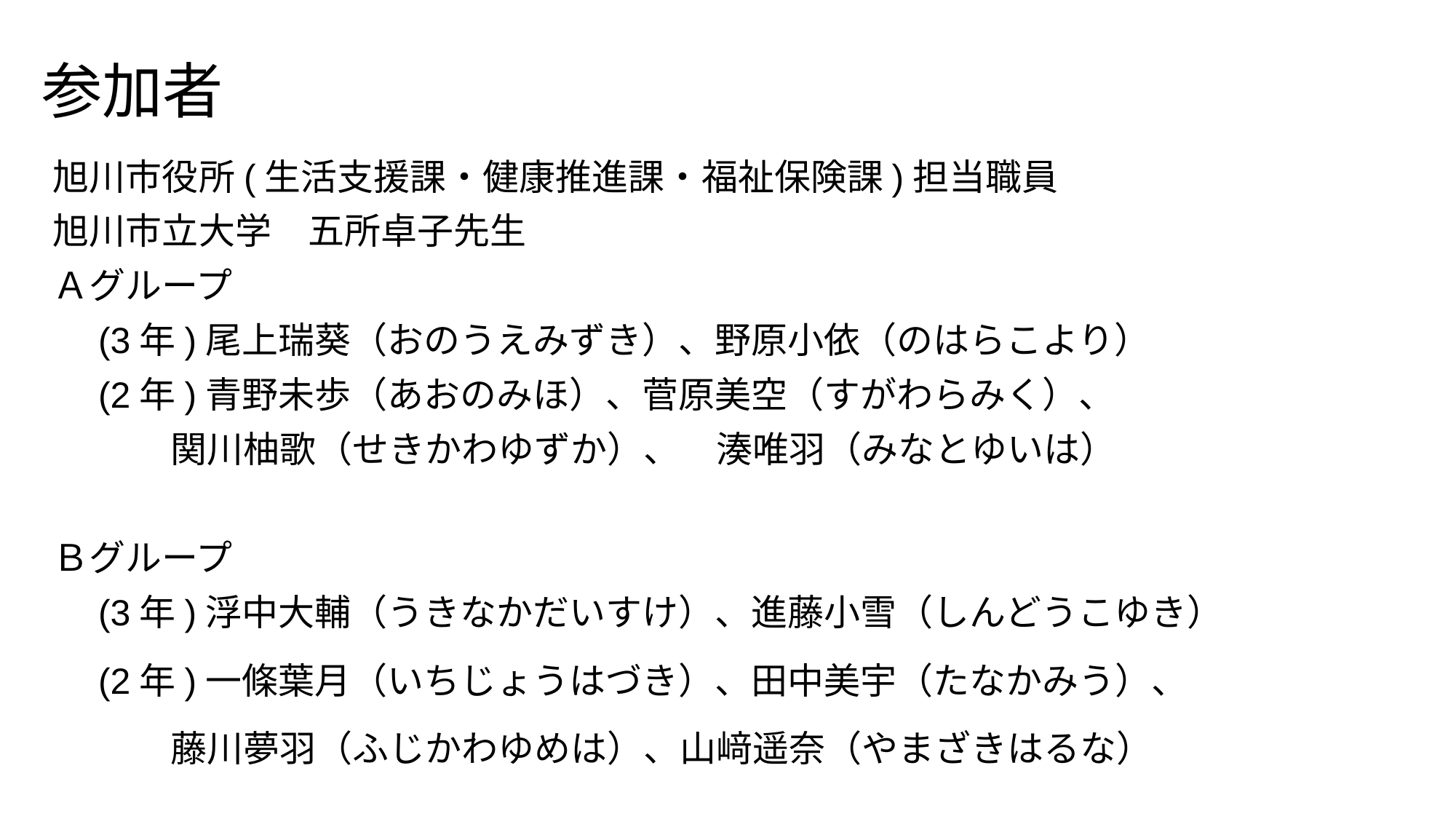

# 参加者

旭川市役所(生活支援課・健康推進課・福祉保険課)担当職員
旭川市立大学　五所卓子先生
Ａグループ
　(3年)尾上瑞葵（おのうえみずき）、野原小依（のはらこより）
　(2年)青野未歩（あおのみほ）、菅原美空（すがわらみく）、
　　　 関川柚歌（せきかわゆずか）、　湊唯羽（みなとゆいは）

Ｂグループ
　(3年)浮中大輔（うきなかだいすけ）、進藤小雪（しんどうこゆき）
　(2年)一條葉月（いちじょうはづき）、田中美宇（たなかみう）、
　　　 藤川夢羽（ふじかわゆめは）、山﨑遥奈（やまざきはるな）